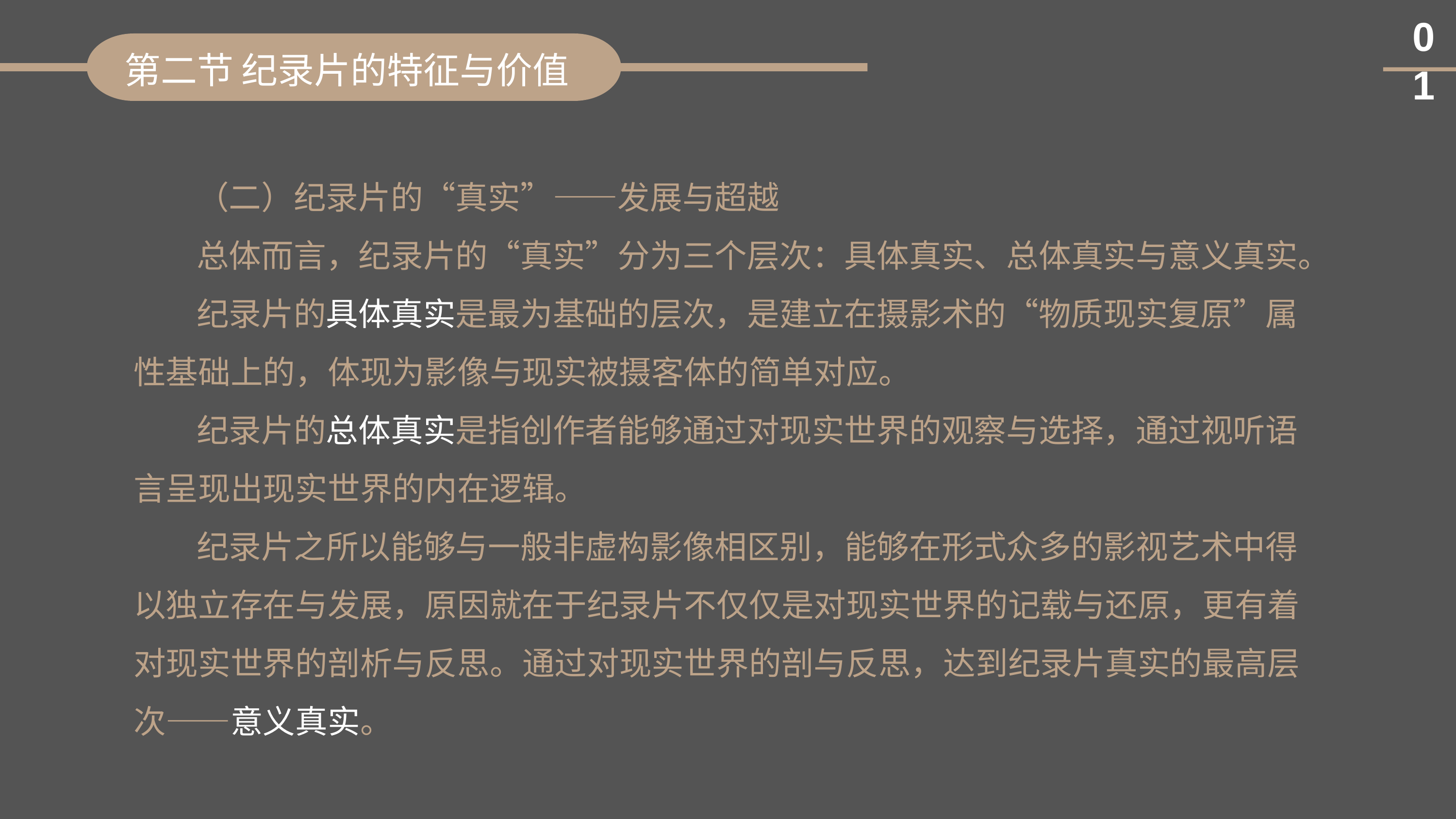

01

第二节 纪录片的特征与价值

（二）纪录片的“真实”——发展与超越
总体而言，纪录片的“真实”分为三个层次：具体真实、总体真实与意义真实。
纪录片的具体真实是最为基础的层次，是建立在摄影术的“物质现实复原”属性基础上的，体现为影像与现实被摄客体的简单对应。
纪录片的总体真实是指创作者能够通过对现实世界的观察与选择，通过视听语言呈现出现实世界的内在逻辑。
纪录片之所以能够与一般非虚构影像相区别，能够在形式众多的影视艺术中得以独立存在与发展，原因就在于纪录片不仅仅是对现实世界的记载与还原，更有着对现实世界的剖析与反思。通过对现实世界的剖与反思，达到纪录片真实的最高层次——意义真实。